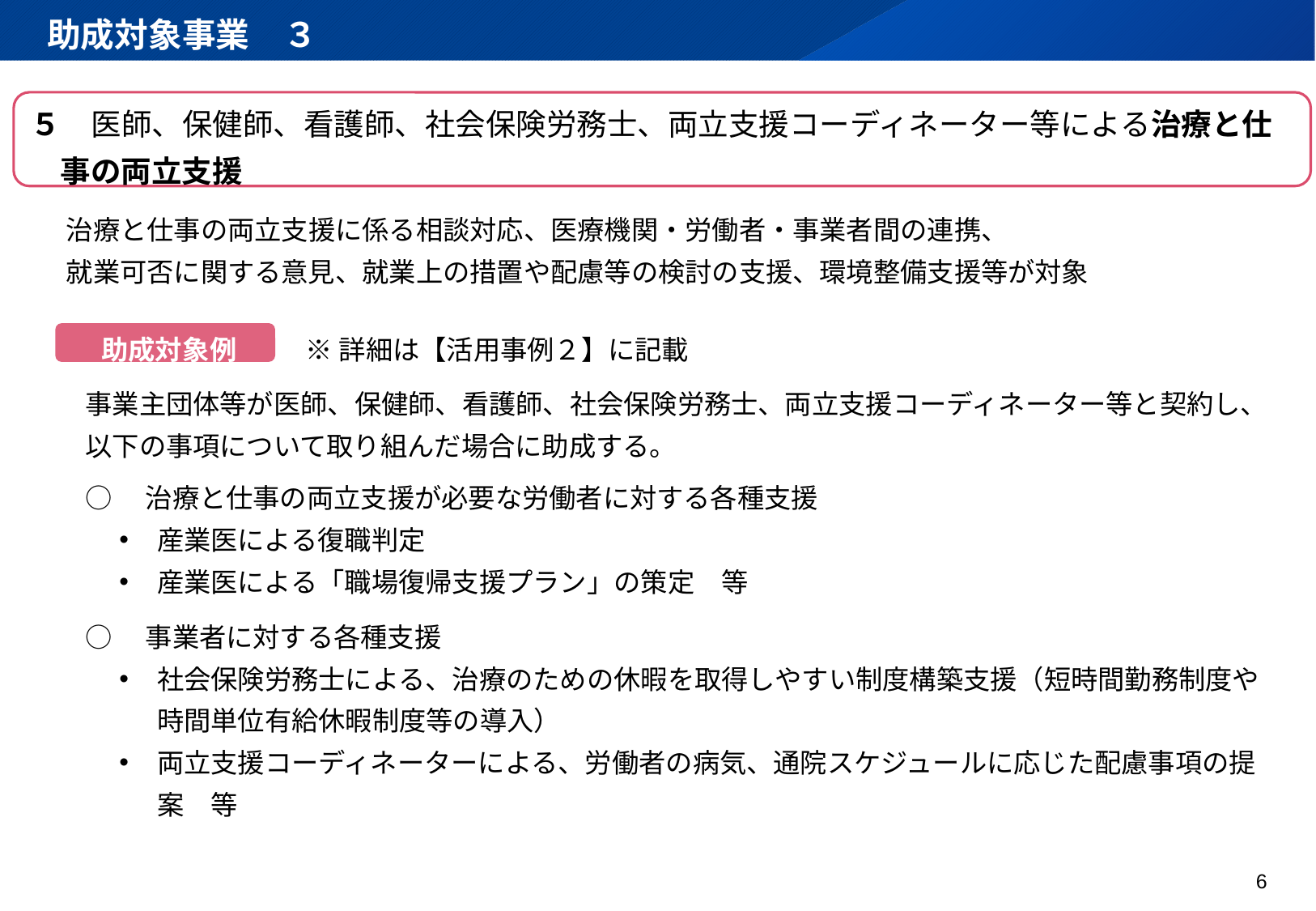

助成対象事業　３
５　医師、保健師、看護師、社会保険労務士、両立支援コーディネーター等による治療と仕
　事の両立支援
治療と仕事の両立支援に係る相談対応、医療機関・労働者・事業者間の連携、
就業可否に関する意見、就業上の措置や配慮等の検討の支援、環境整備支援等が対象
助成対象例
※詳細は【活用事例２】に記載
事業主団体等が医師、保健師、看護師、社会保険労務士、両立支援コーディネーター等と契約し、以下の事項について取り組んだ場合に助成する。
○　治療と仕事の両立支援が必要な労働者に対する各種支援
産業医による復職判定
産業医による「職場復帰支援プラン」の策定　等

○　事業者に対する各種支援
社会保険労務士による、治療のための休暇を取得しやすい制度構築支援（短時間勤務制度や時間単位有給休暇制度等の導入）
両立支援コーディネーターによる、労働者の病気、通院スケジュールに応じた配慮事項の提案　等

6